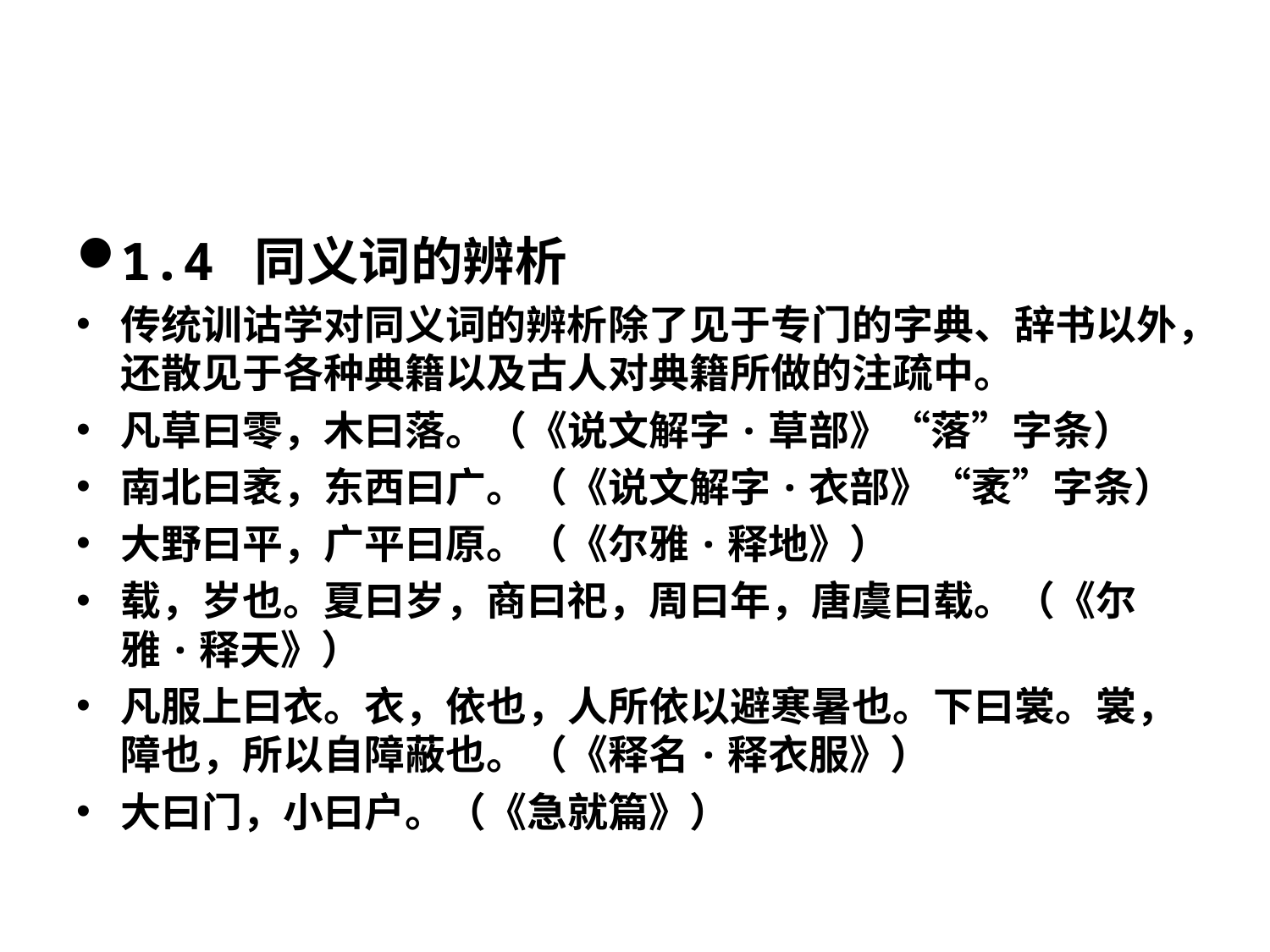

#
1.4 同义词的辨析
传统训诂学对同义词的辨析除了见于专门的字典、辞书以外，还散见于各种典籍以及古人对典籍所做的注疏中。
凡草曰零，木曰落。（《说文解字·草部》“落”字条）
南北曰袤，东西曰广。（《说文解字·衣部》“袤”字条）
大野曰平，广平曰原。（《尔雅·释地》）
载，岁也。夏曰岁，商曰祀，周曰年，唐虞曰载。（《尔雅·释天》）
凡服上曰衣。衣，依也，人所依以避寒暑也。下曰裳。裳，障也，所以自障蔽也。（《释名·释衣服》）
大曰门，小曰户。（《急就篇》）